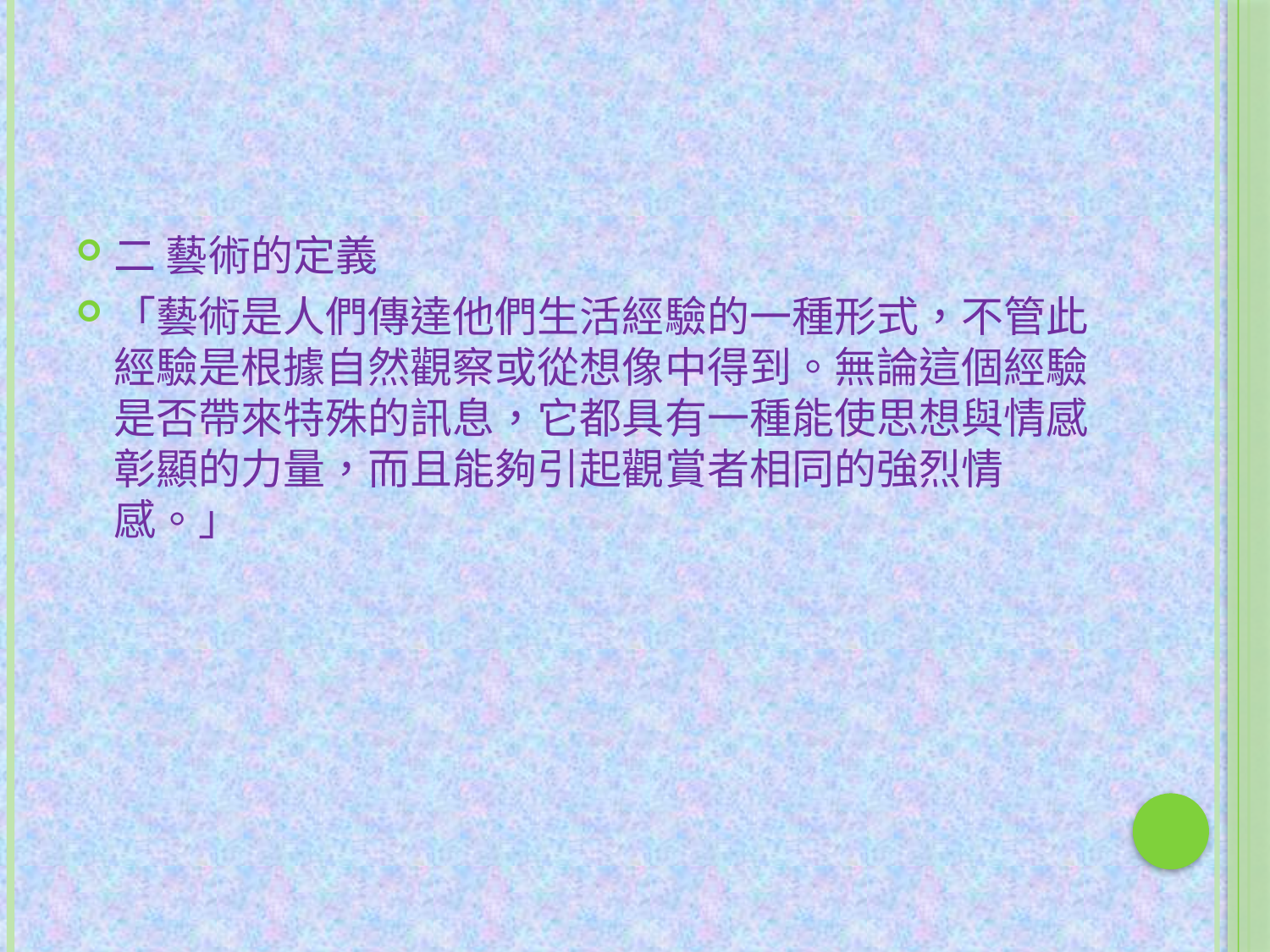

#
二 藝術的定義
「藝術是人們傳達他們生活經驗的一種形式，不管此經驗是根據自然觀察或從想像中得到。無論這個經驗是否帶來特殊的訊息，它都具有一種能使思想與情感彰顯的力量，而且能夠引起觀賞者相同的強烈情感。」